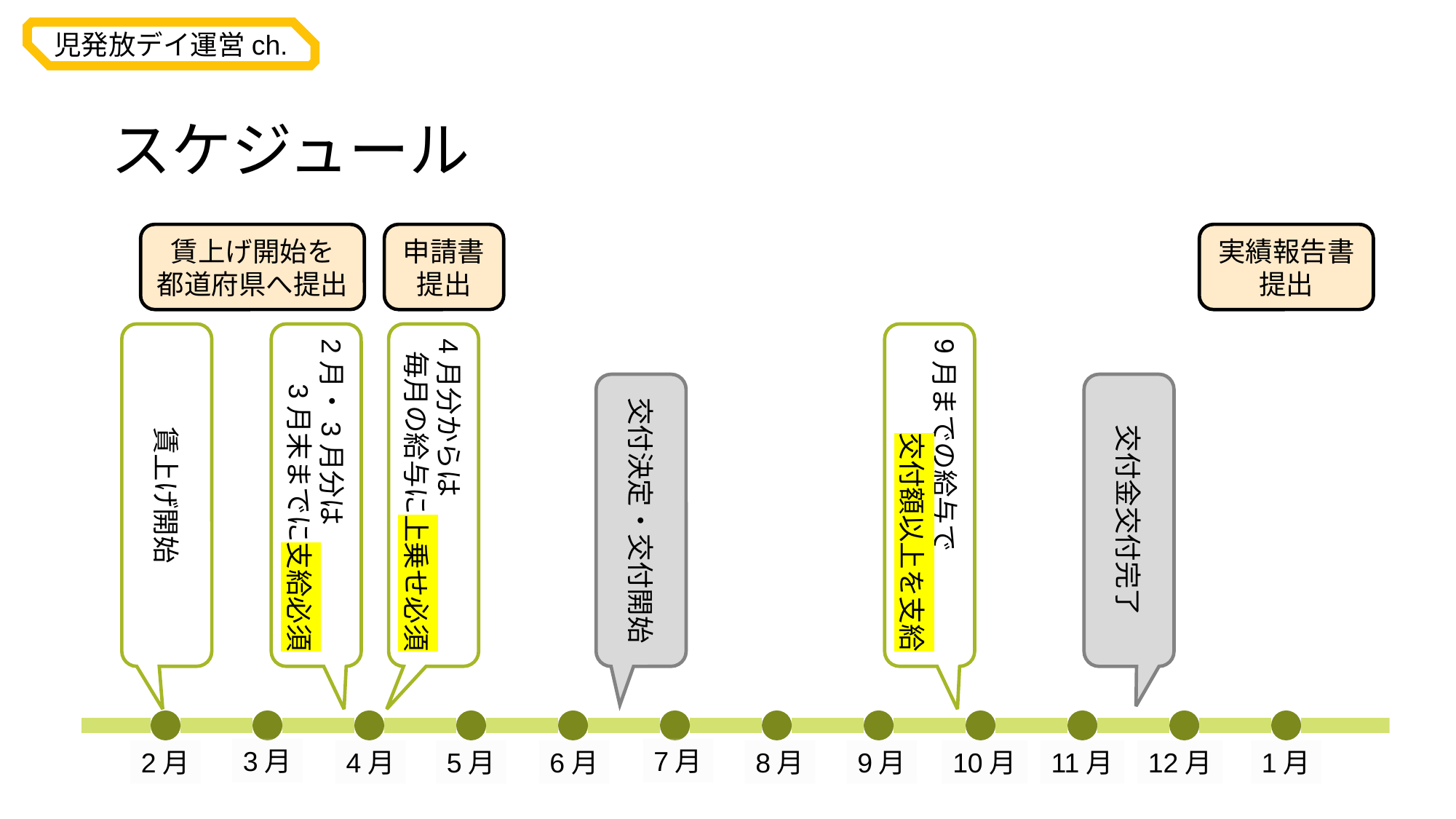

# スケジュール
賃上げ開始を
都道府県へ提出
申請書提出
実績報告書
提出
9月までの給与で
交付額以上を支給
賃上げ開始
2月・3月分は
3月末までに支給必須
4月分からは
毎月の給与に上乗せ必須
交付決定・交付開始
交付金交付完了

3月
7月
2月
4月
5月
6月
8月
9月
10月
11月
12月
1月